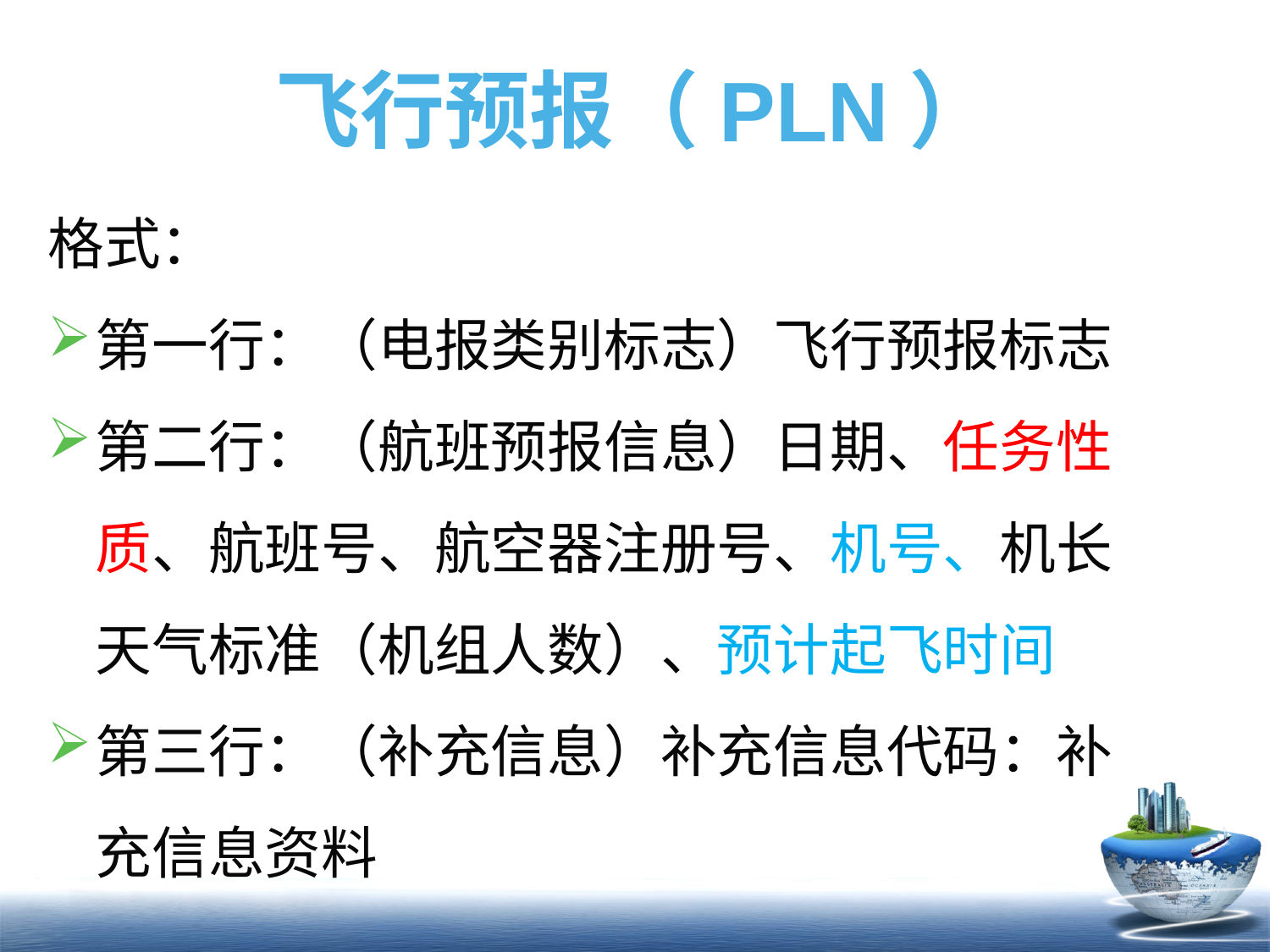

# 飞行预报（PLN）
格式：
第一行：（电报类别标志）飞行预报标志
第二行：（航班预报信息）日期、任务性质、航班号、航空器注册号、机号、机长天气标准（机组人数）、预计起飞时间
第三行：（补充信息）补充信息代码：补充信息资料